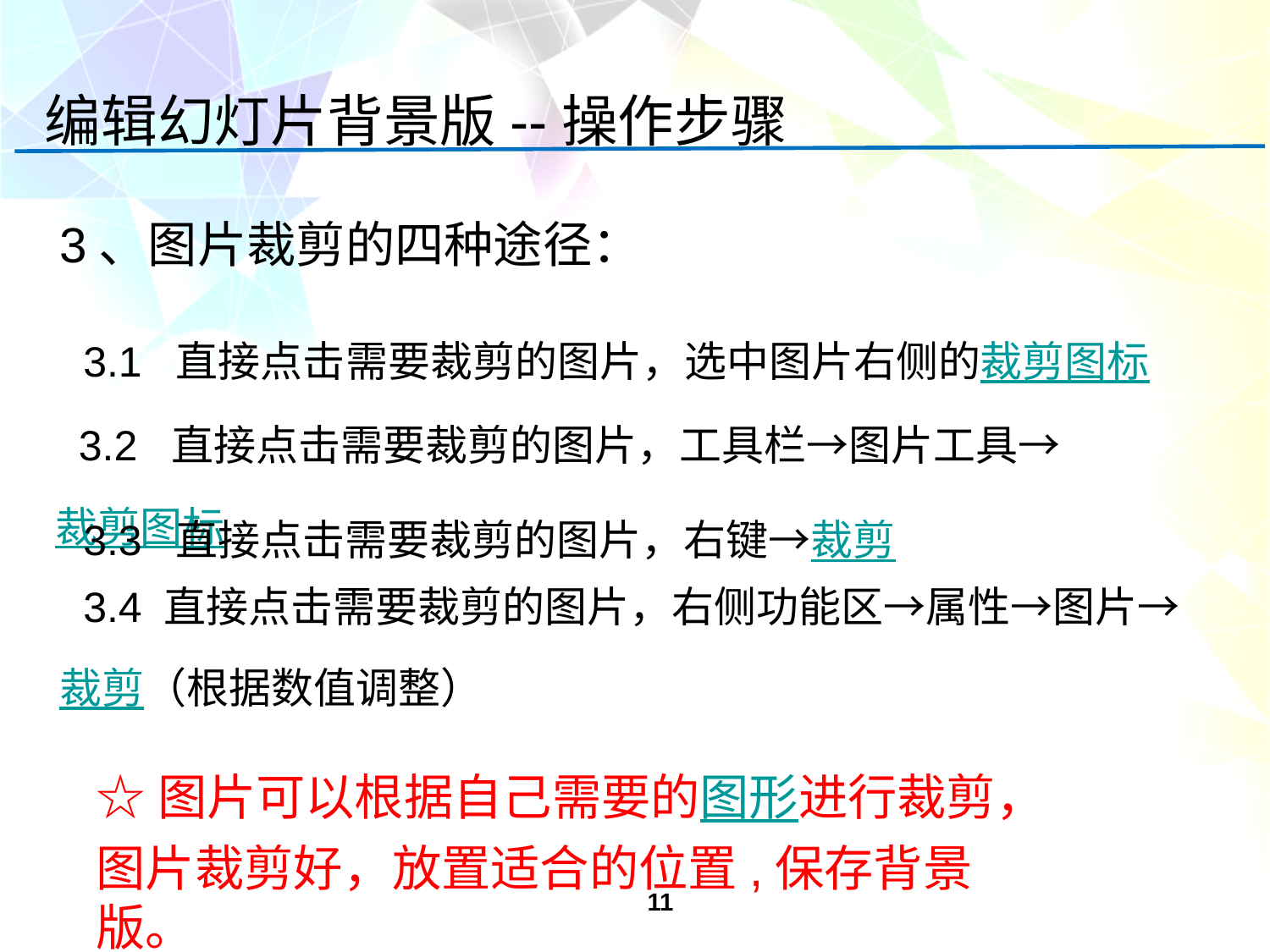

编辑幻灯片背景版--操作步骤
3、图片裁剪的四种途径：
  3.1  直接点击需要裁剪的图片，选中图片右侧的裁剪图标
  3.2  直接点击需要裁剪的图片，工具栏→图片工具→裁剪图标
  3.3  直接点击需要裁剪的图片，右键→裁剪
  3.4 直接点击需要裁剪的图片，右侧功能区→属性→图片→裁剪（根据数值调整）
☆图片可以根据自己需要的图形进行裁剪，图片裁剪好，放置适合的位置,保存背景版。
11